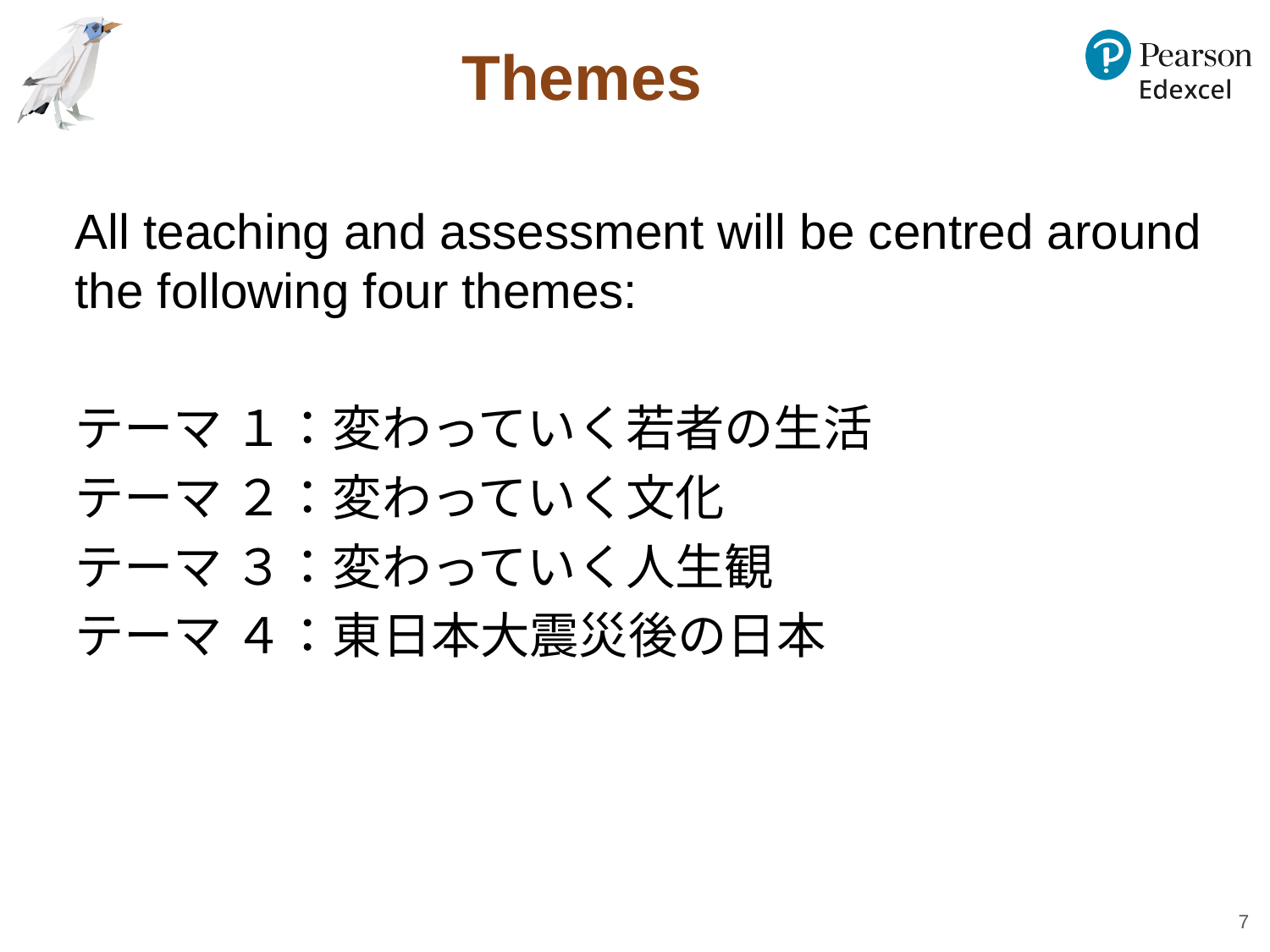

# Themes
All teaching and assessment will be centred around the following four themes:

テーマ １：変わっていく若者の生活
テーマ ２：変わっていく文化
テーマ ３：変わっていく人生観
テーマ ４：東日本大震災後の日本